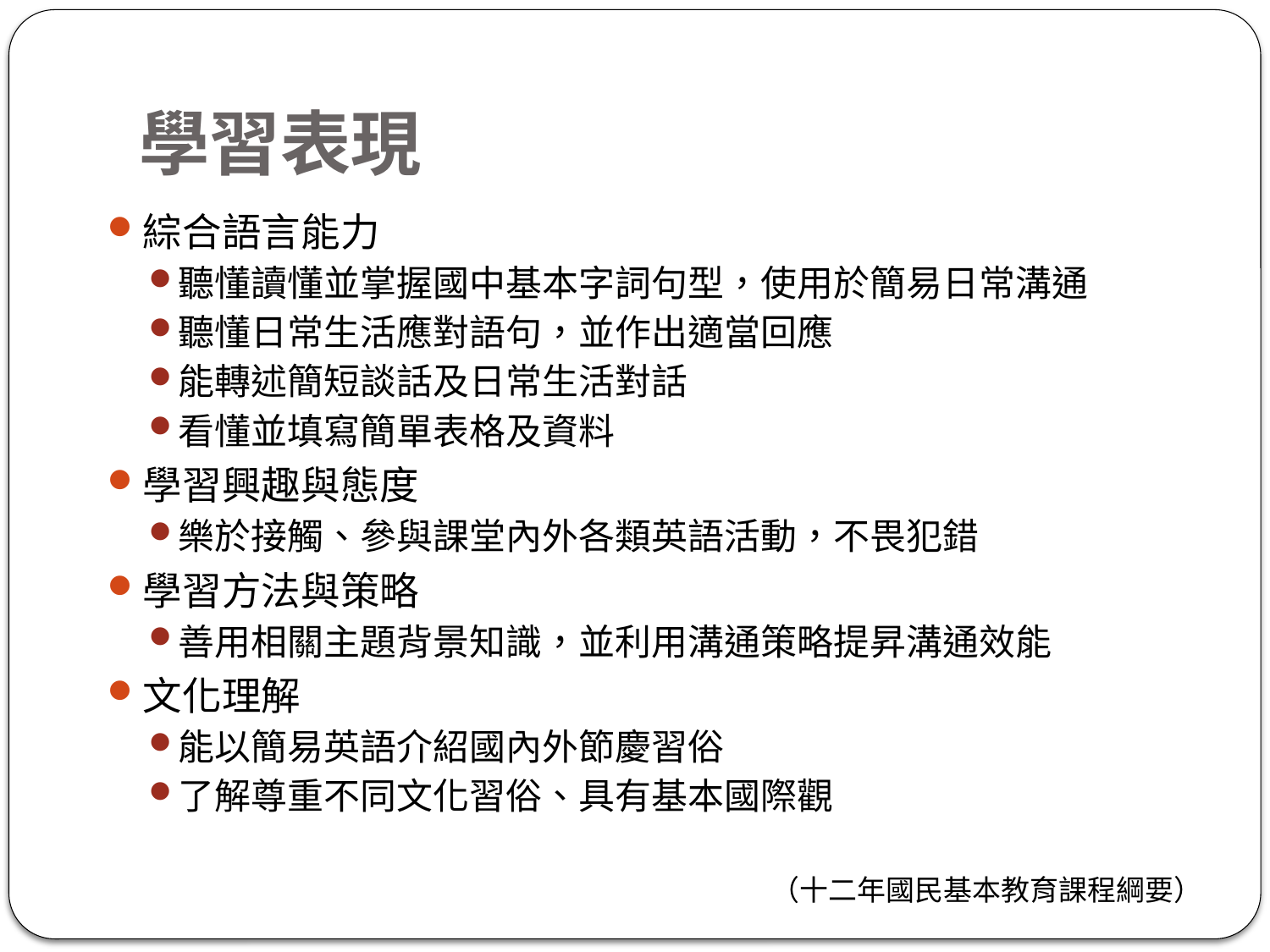

# 學習表現
綜合語言能力
聽懂讀懂並掌握國中基本字詞句型，使用於簡易日常溝通
聽懂日常生活應對語句，並作出適當回應
能轉述簡短談話及日常生活對話
看懂並填寫簡單表格及資料
學習興趣與態度
樂於接觸、參與課堂內外各類英語活動，不畏犯錯
學習方法與策略
善用相關主題背景知識，並利用溝通策略提昇溝通效能
文化理解
能以簡易英語介紹國內外節慶習俗
了解尊重不同文化習俗、具有基本國際觀

（十二年國民基本教育課程綱要）